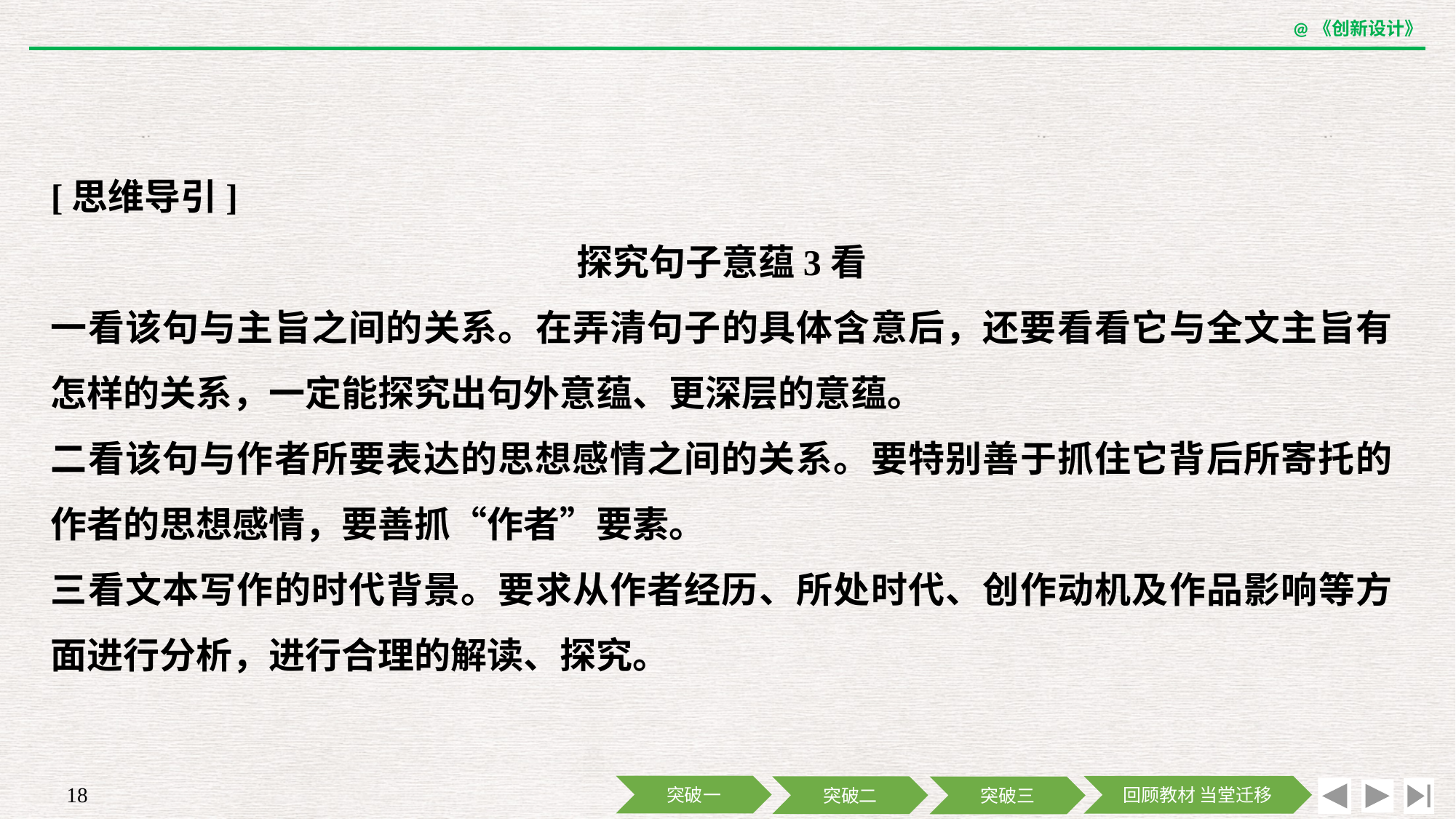

[思维导引]
探究句子意蕴3看
一看该句与主旨之间的关系。在弄清句子的具体含意后，还要看看它与全文主旨有怎样的关系，一定能探究出句外意蕴、更深层的意蕴。
二看该句与作者所要表达的思想感情之间的关系。要特别善于抓住它背后所寄托的作者的思想感情，要善抓“作者”要素。
三看文本写作的时代背景。要求从作者经历、所处时代、创作动机及作品影响等方面进行分析，进行合理的解读、探究。